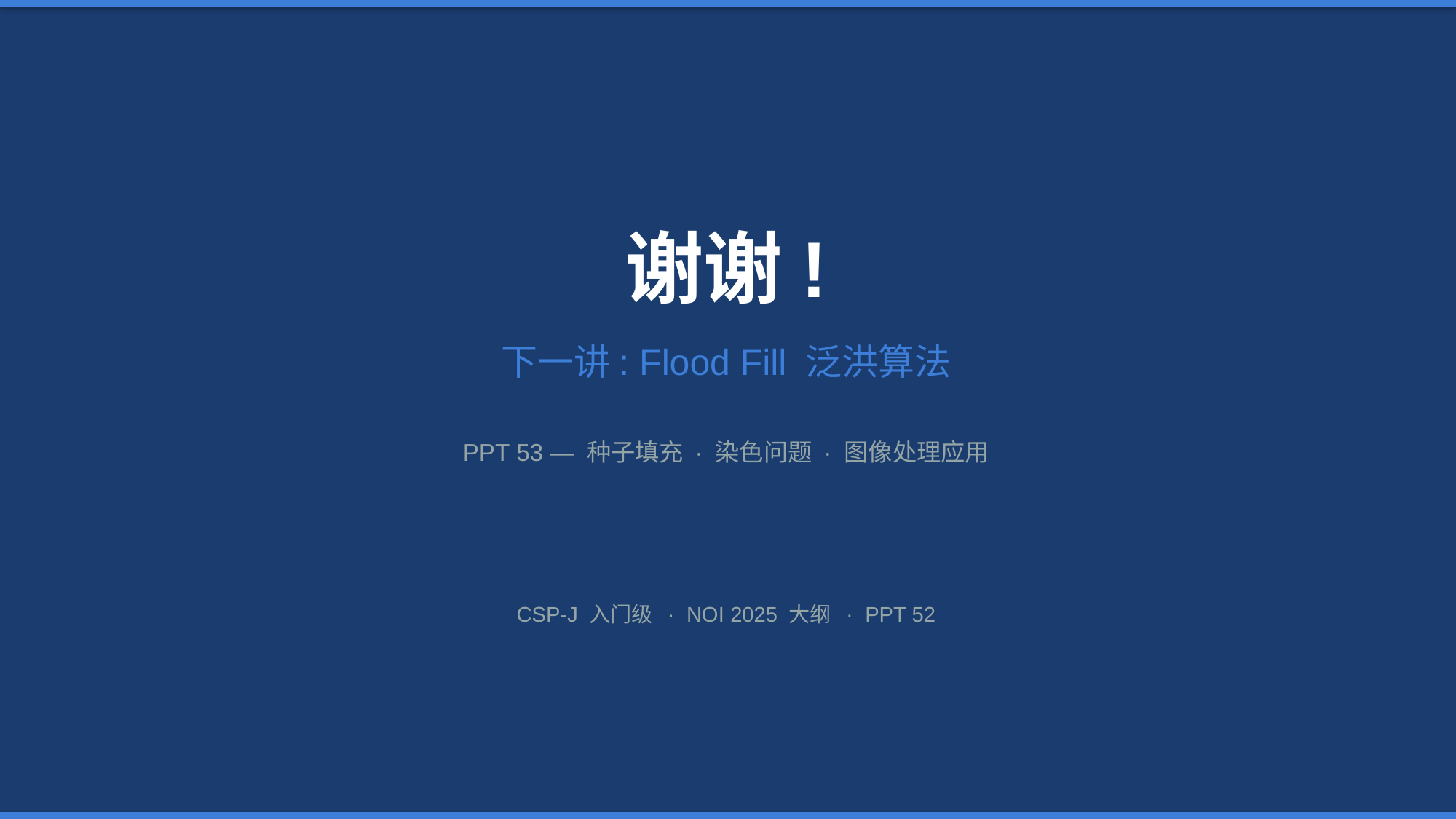

谢谢!
下一讲: Flood Fill 泛洪算法
PPT 53 — 种子填充 · 染色问题 · 图像处理应用
CSP-J 入门级  ·  NOI 2025 大纲  ·  PPT 52